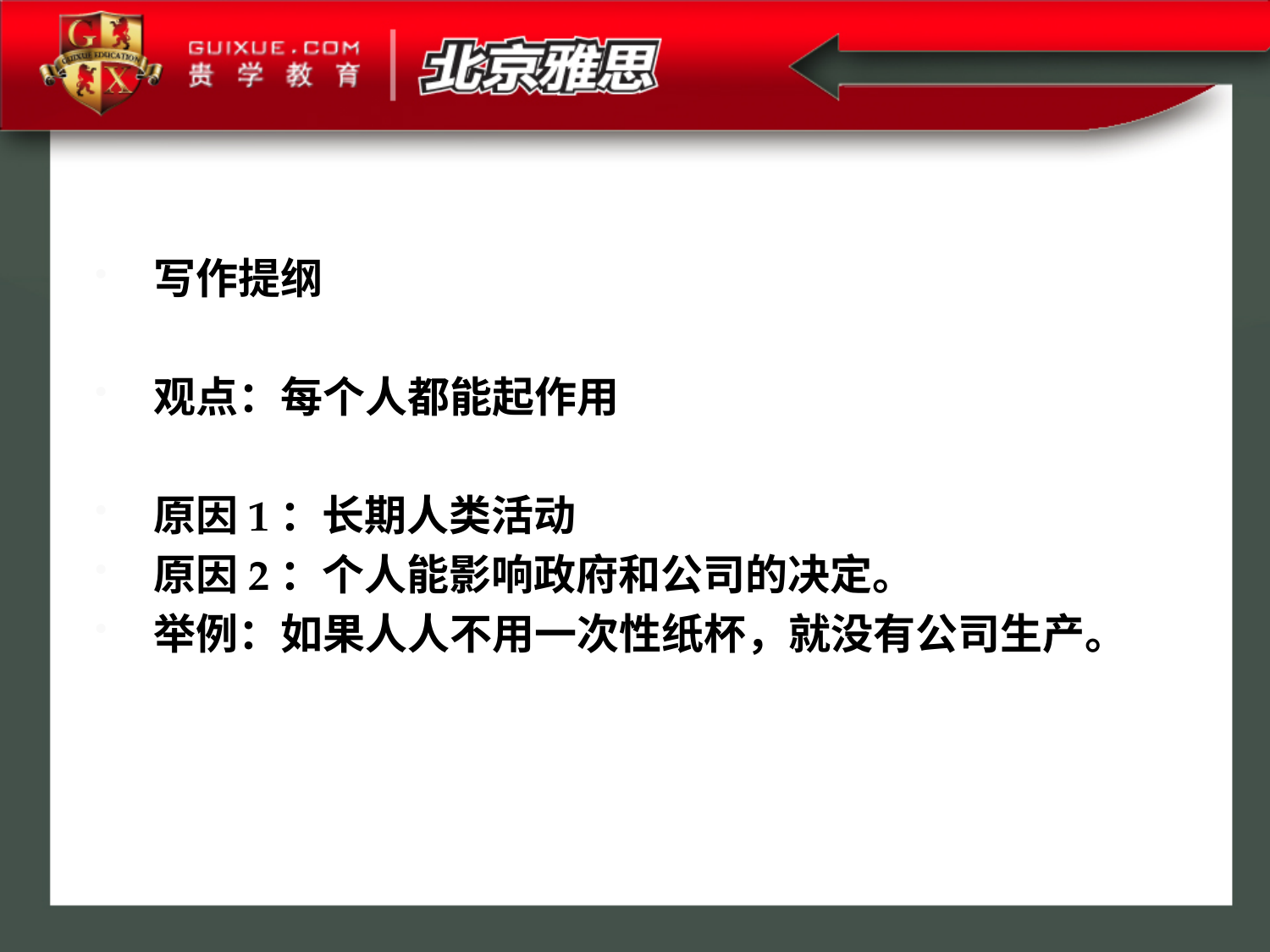

写作提纲

观点：每个人都能起作用

原因1：长期人类活动
原因2：个人能影响政府和公司的决定。
举例：如果人人不用一次性纸杯，就没有公司生产。